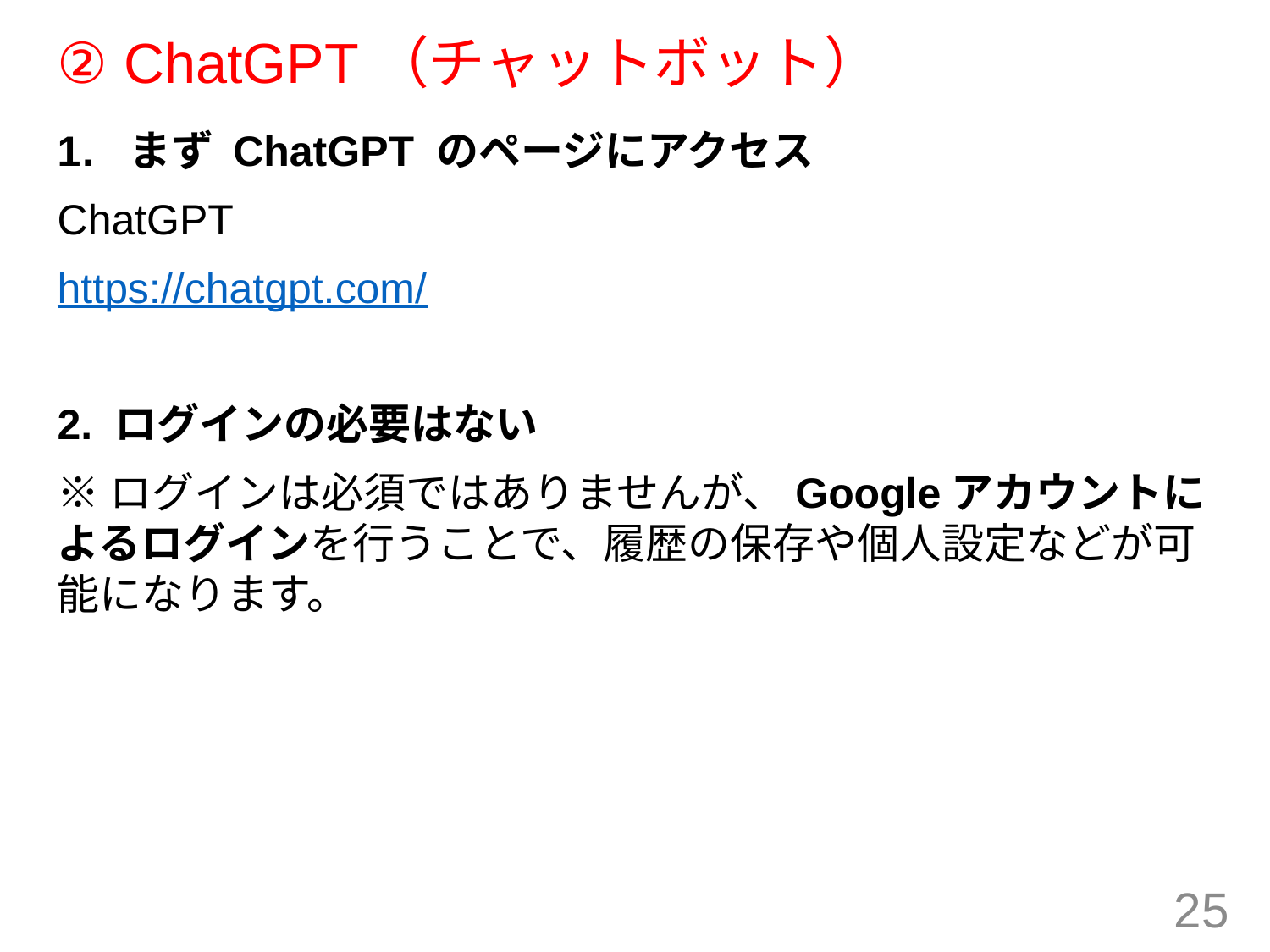

# ② ChatGPT（チャットボット）
まず ChatGPT のページにアクセス
ChatGPT
https://chatgpt.com/

2. ログインの必要はない
※ログインは必須ではありませんが、Googleアカウントによるログインを行うことで、履歴の保存や個人設定などが可能になります。

25